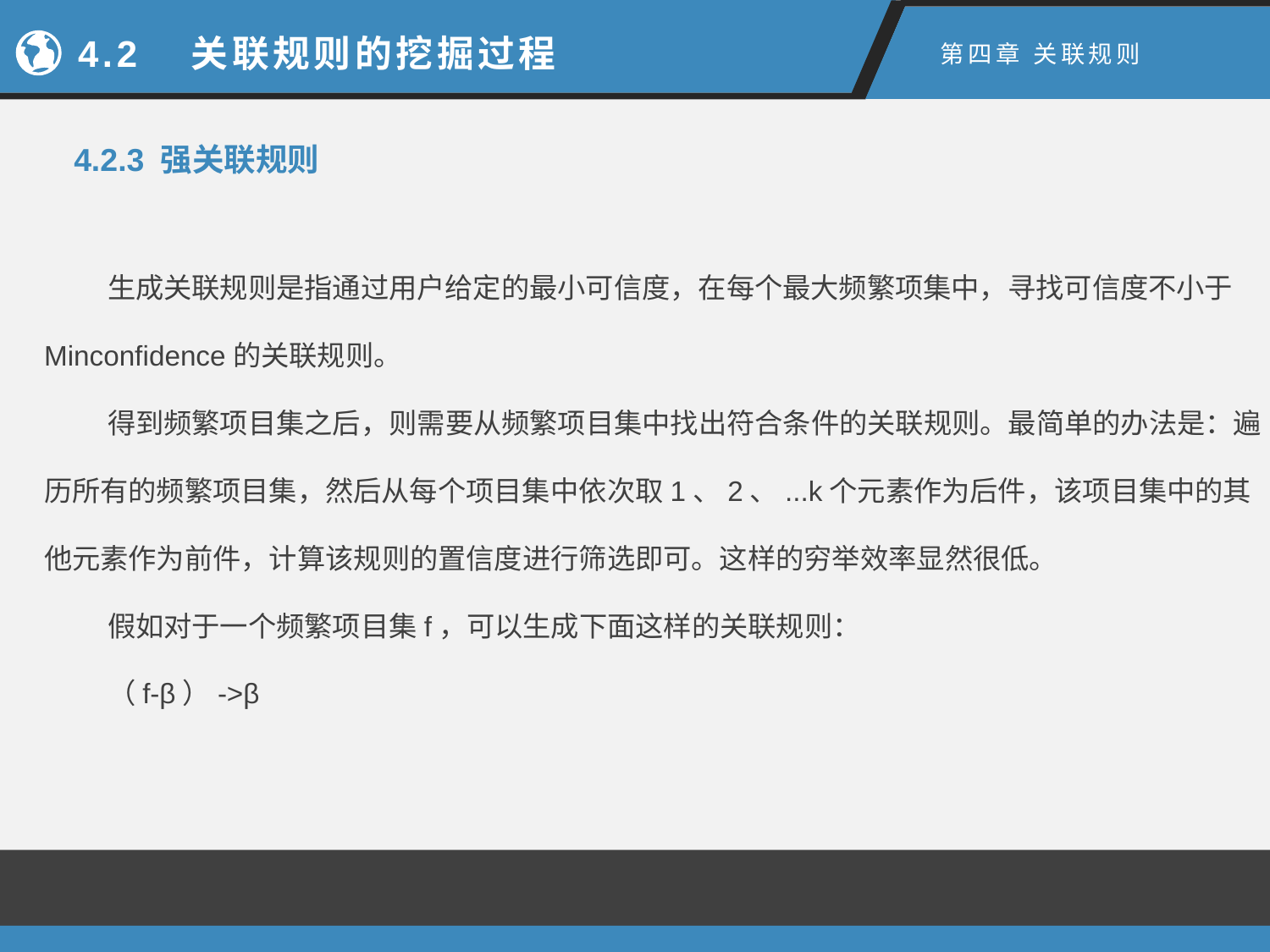

4.2　关联规则的挖掘过程

第四章 关联规则

4.2.3 强关联规则
生成关联规则是指通过用户给定的最小可信度，在每个最大频繁项集中，寻找可信度不小于Minconfidence的关联规则。
得到频繁项目集之后，则需要从频繁项目集中找出符合条件的关联规则。最简单的办法是：遍历所有的频繁项目集，然后从每个项目集中依次取1、2、...k个元素作为后件，该项目集中的其他元素作为前件，计算该规则的置信度进行筛选即可。这样的穷举效率显然很低。
假如对于一个频繁项目集f，可以生成下面这样的关联规则：
（f-β）->β